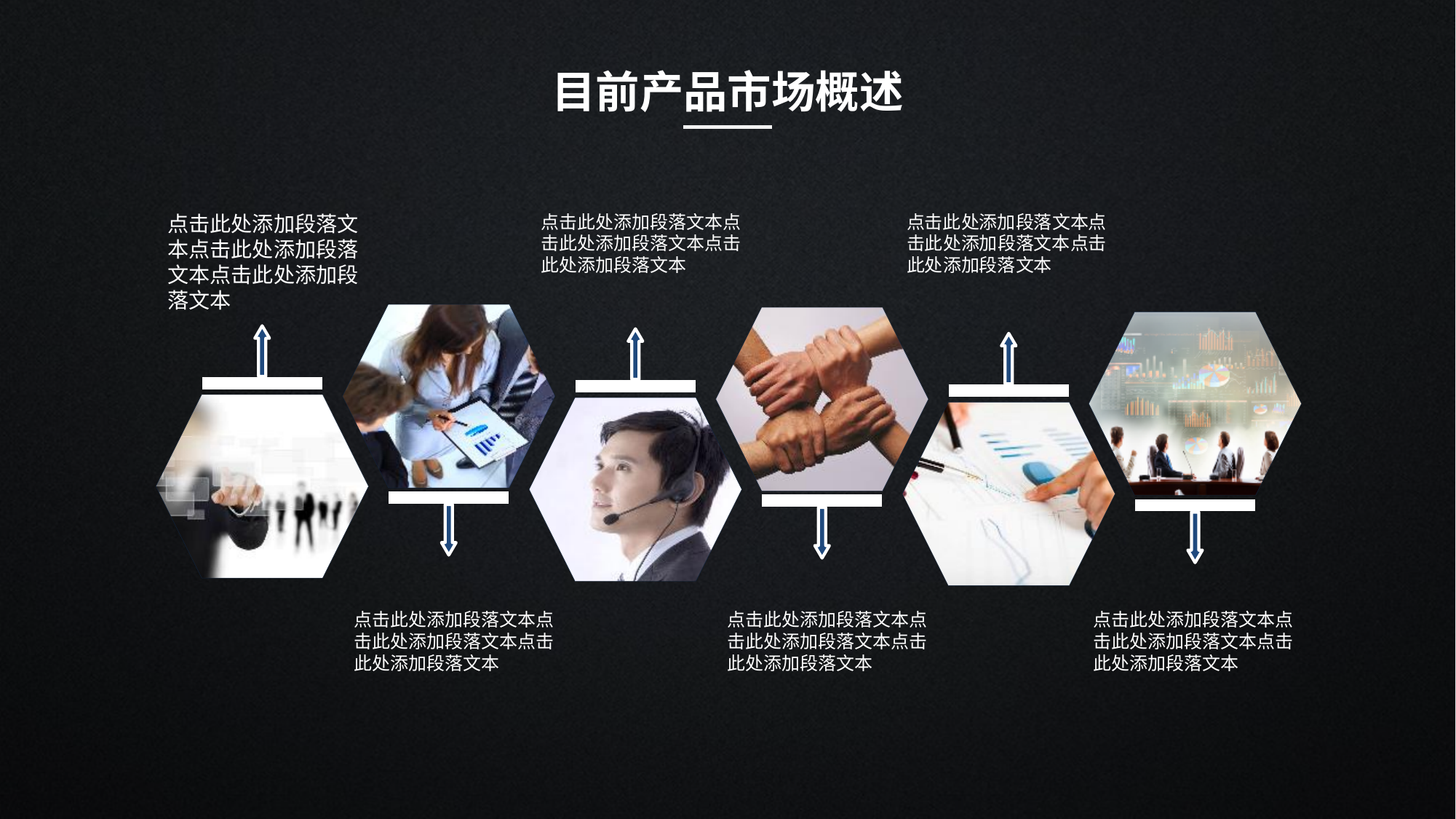

目前产品市场概述
点击此处添加段落文本点击此处添加段落文本点击此处添加段落文本
点击此处添加段落文本点击此处添加段落文本点击此处添加段落文本
点击此处添加段落文本点击此处添加段落文本点击此处添加段落文本

点击此处添加段落文本点击此处添加段落文本点击此处添加段落文本
点击此处添加段落文本点击此处添加段落文本点击此处添加段落文本
点击此处添加段落文本点击此处添加段落文本点击此处添加段落文本